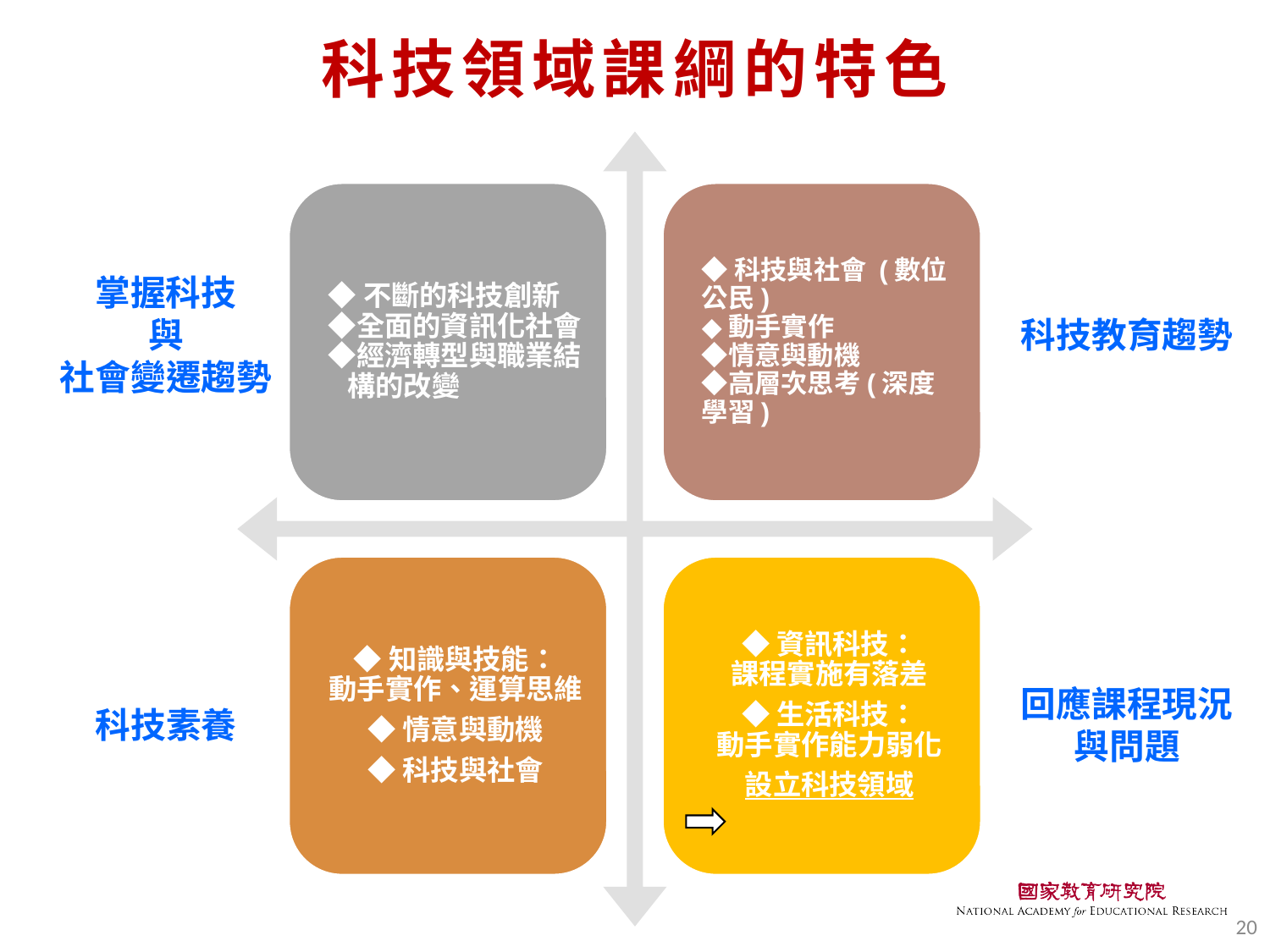

科技領域課綱的特色
◆不斷的科技創新
◆全面的資訊化社會
◆經濟轉型與職業結
   構的改變
◆科技與社會 (數位公民)
◆動手實作
◆情意與動機
◆高層次思考(深度學習)
◆知識與技能：
動手實作、運算思維
◆情意與動機
◆科技與社會
◆資訊科技：
課程實施有落差
◆生活科技：
動手實作能力弱化
設立科技領域
掌握科技
與
社會變遷趨勢
科技教育趨勢
回應課程現況
與問題
科技素養

20